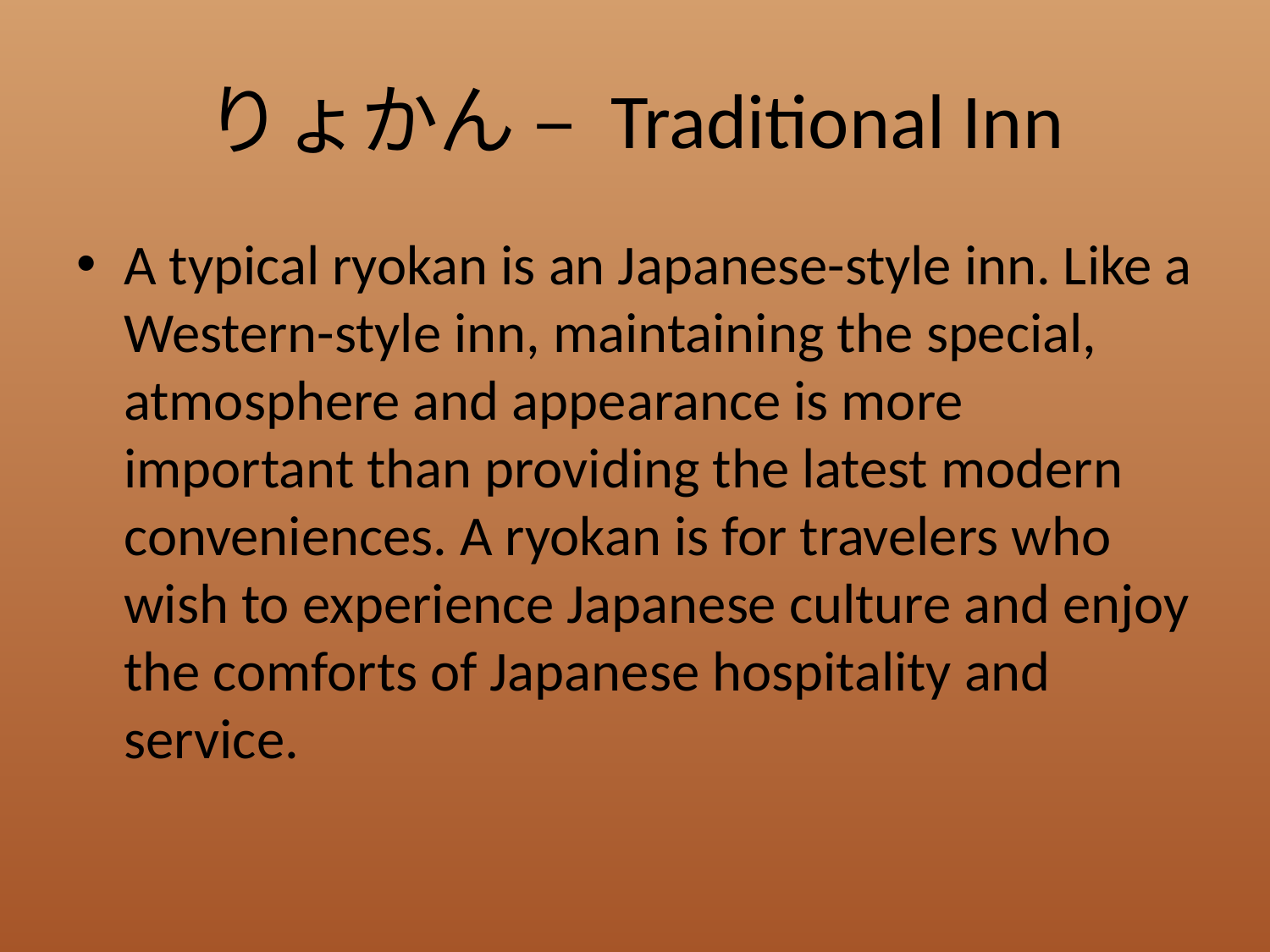

# りょかん – Traditional Inn
A typical ryokan is an Japanese-style inn. Like a Western-style inn, maintaining the special, atmosphere and appearance is more important than providing the latest modern conveniences. A ryokan is for travelers who wish to experience Japanese culture and enjoy the comforts of Japanese hospitality and service.